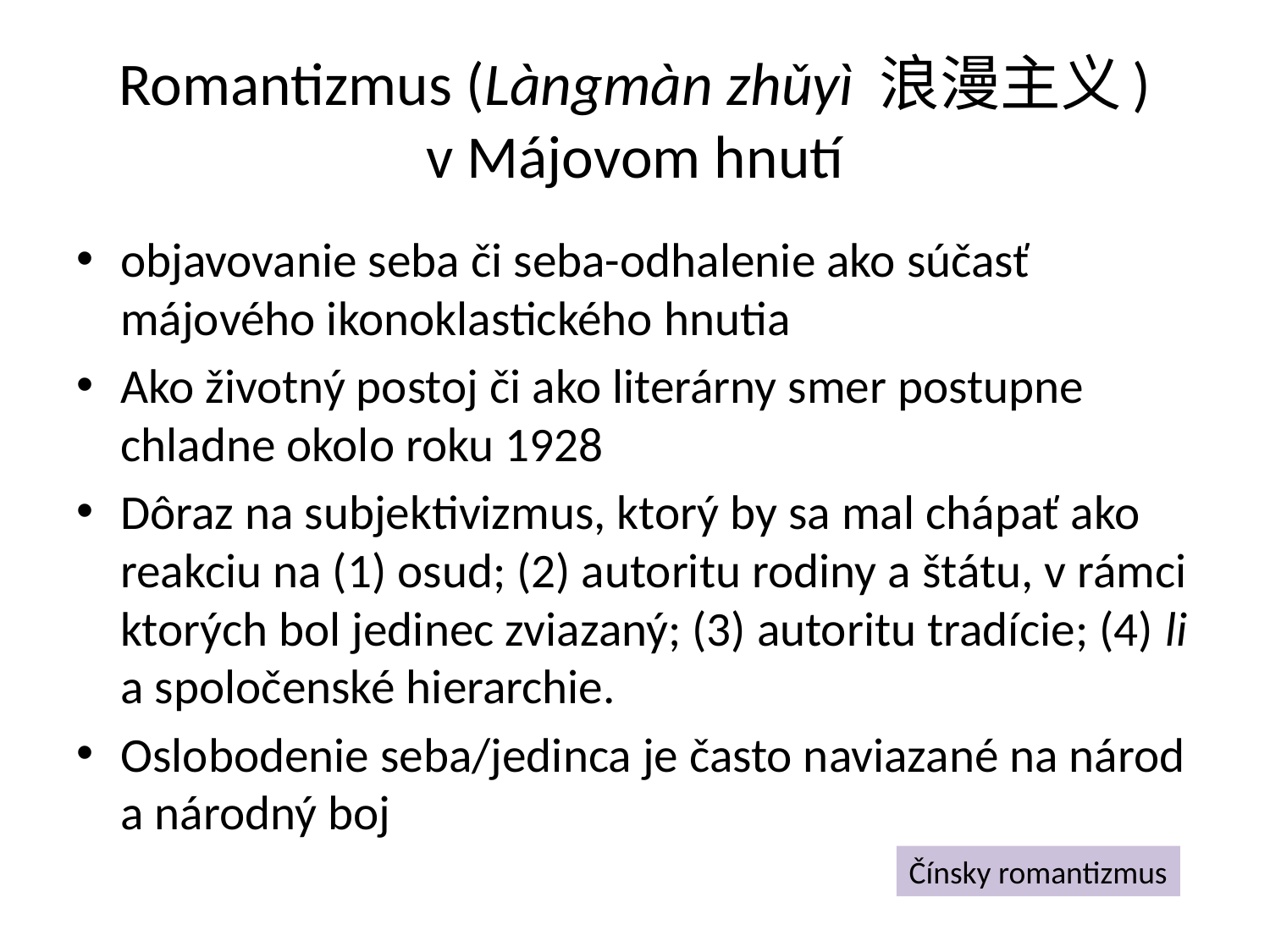

# Romantizmus (Làngmàn zhǔyì 浪漫主义) v Májovom hnutí
objavovanie seba či seba-odhalenie ako súčasť májového ikonoklastického hnutia
Ako životný postoj či ako literárny smer postupne chladne okolo roku 1928
Dôraz na subjektivizmus, ktorý by sa mal chápať ako reakciu na (1) osud; (2) autoritu rodiny a štátu, v rámci ktorých bol jedinec zviazaný; (3) autoritu tradície; (4) li a spoločenské hierarchie.
Oslobodenie seba/jedinca je často naviazané na národ a národný boj

Čínsky romantizmus